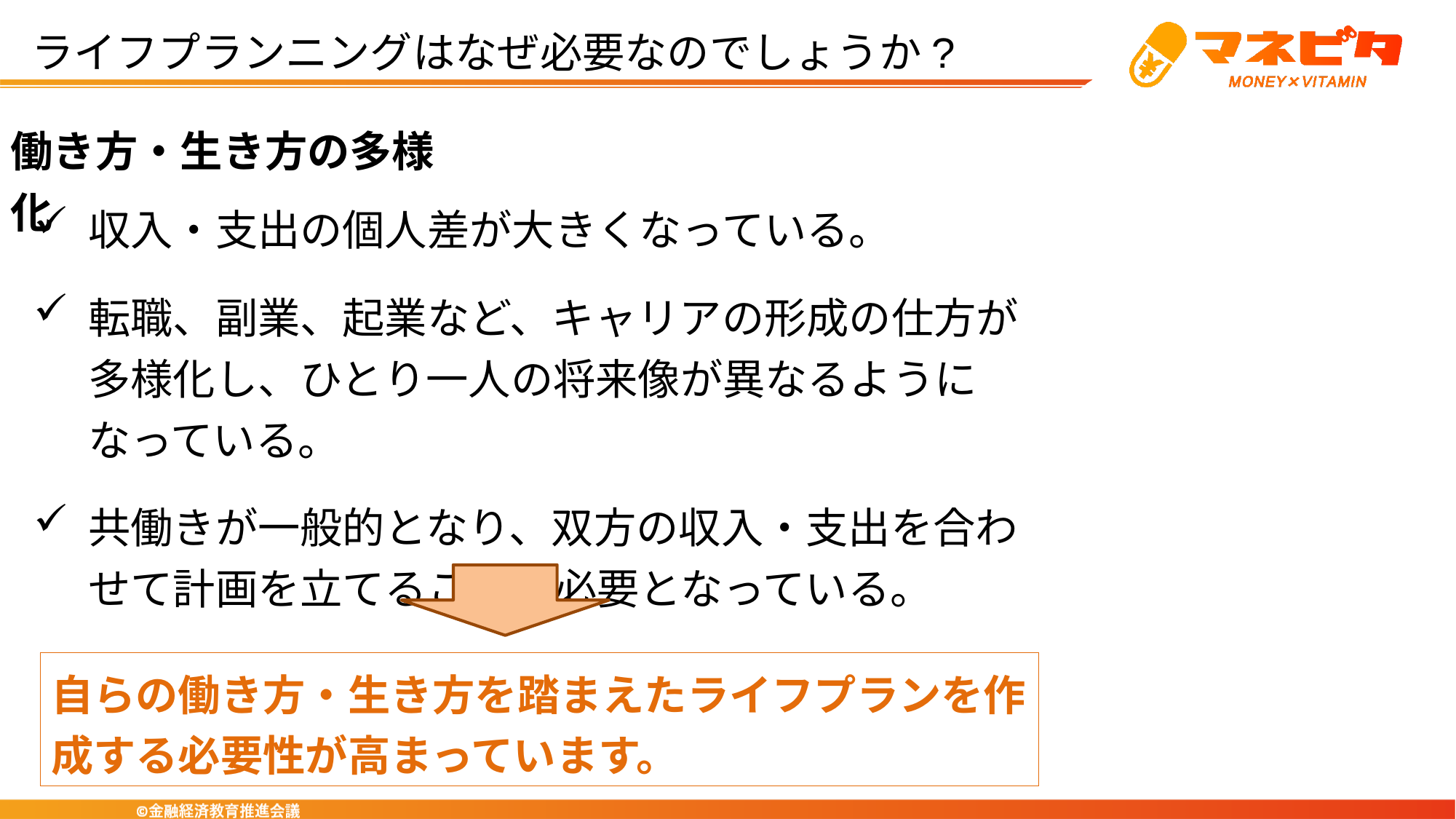

ライフプランニングはなぜ必要なのでしょうか?
働き方・生き方の多様化
収入・支出の個人差が大きくなっている。
転職、副業、起業など、キャリアの形成の仕方が多様化し、ひとり一人の将来像が異なるようになっている。
共働きが一般的となり、双方の収入・支出を合わせて計画を立てることが必要となっている。

自らの働き方・生き方を踏まえたライフプランを作成する必要性が高まっています。